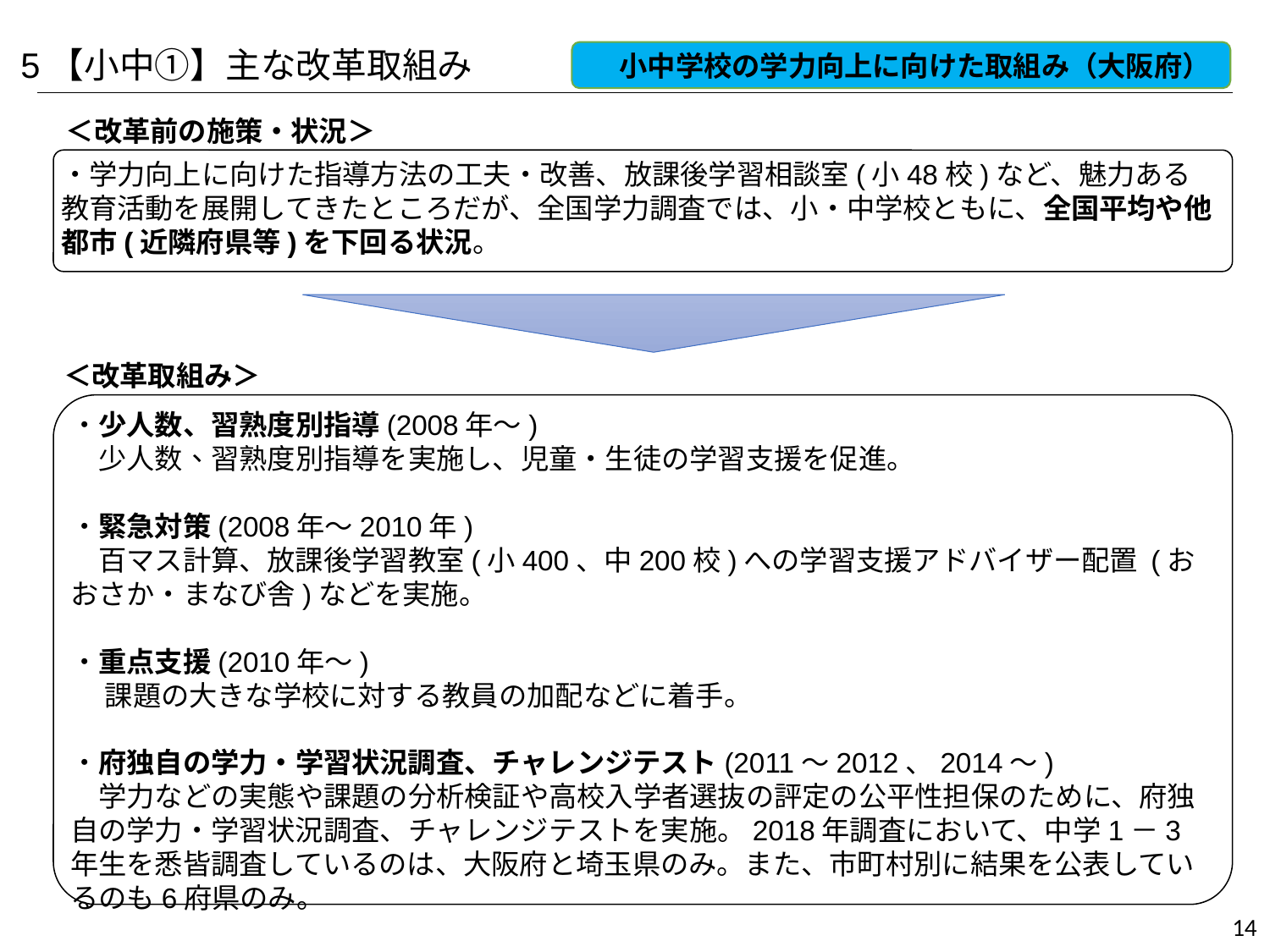

5【小中①】主な改革取組み
　小中学校の学力向上に向けた取組み（大阪府）
＜改革前の施策・状況＞
・学力向上に向けた指導方法の工夫・改善、放課後学習相談室(小48校)など、魅力ある教育活動を展開してきたところだが、全国学力調査では、小・中学校ともに、全国平均や他都市(近隣府県等)を下回る状況。

＜改革取組み＞
・少人数、習熟度別指導(2008年～)
　少人数、習熟度別指導を実施し、児童・生徒の学習支援を促進。

・緊急対策(2008年～2010年)
　百マス計算、放課後学習教室(小400、中200校)への学習支援アドバイザー配置 (おおさか・まなび舎)などを実施。

・重点支援(2010年～)
　 課題の大きな学校に対する教員の加配などに着手。

・府独自の学力・学習状況調査、チャレンジテスト(2011～2012、2014～)
　学力などの実態や課題の分析検証や高校入学者選抜の評定の公平性担保のために、府独自の学力・学習状況調査、チャレンジテストを実施。2018年調査において、中学1－3年生を悉皆調査しているのは、大阪府と埼玉県のみ。また、市町村別に結果を公表しているのも6府県のみ。
14